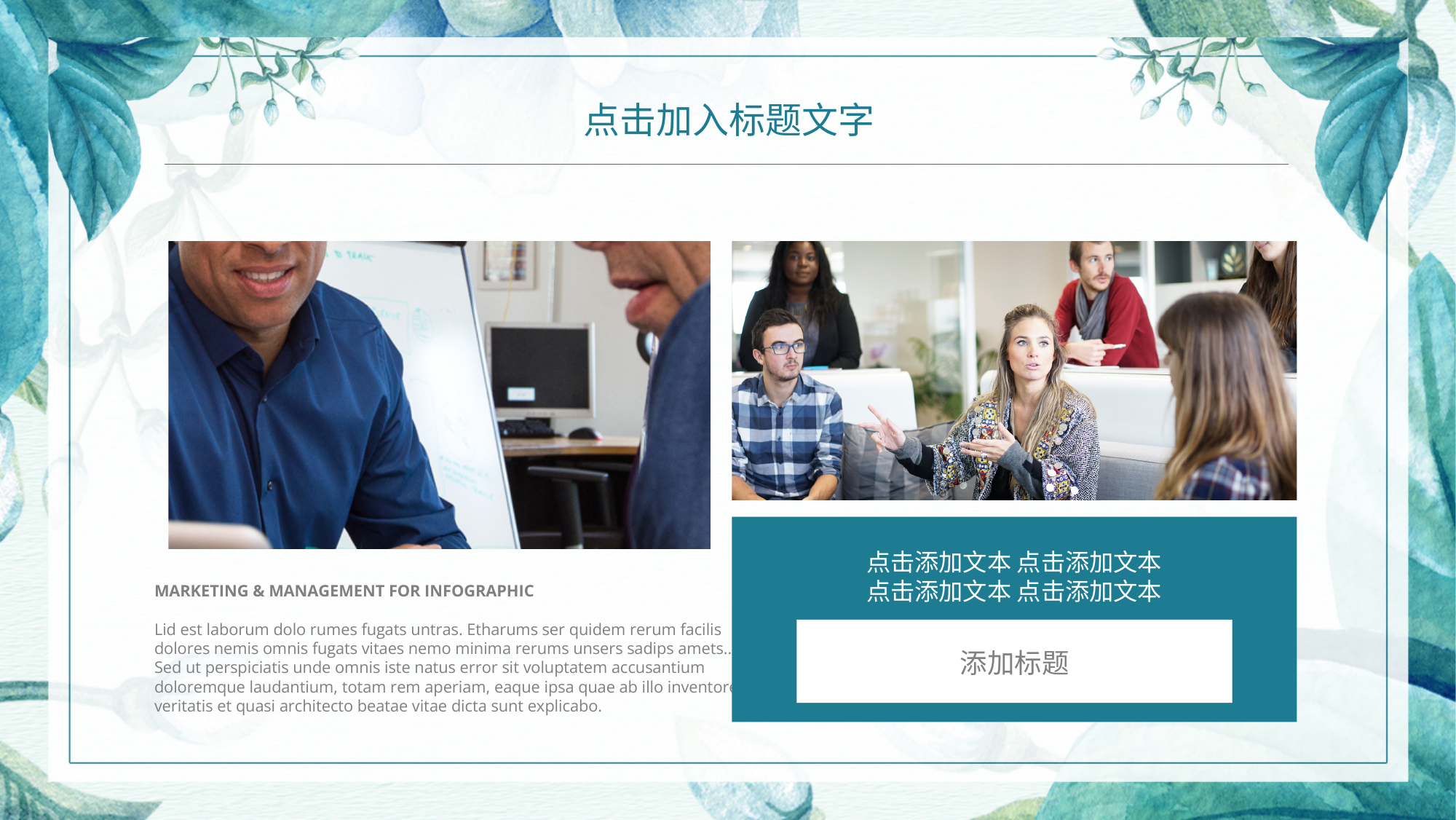

点击加入标题文字

点击添加文本 点击添加文本
点击添加文本 点击添加文本

添加标题
MARKETING & MANAGEMENT FOR INFOGRAPHIC

Lid est laborum dolo rumes fugats untras. Etharums ser quidem rerum facilis
dolores nemis omnis fugats vitaes nemo minima rerums unsers sadips amets..
Sed ut perspiciatis unde omnis iste natus error sit voluptatem accusantium
doloremque laudantium, totam rem aperiam, eaque ipsa quae ab illo inventore
veritatis et quasi architecto beatae vitae dicta sunt explicabo.